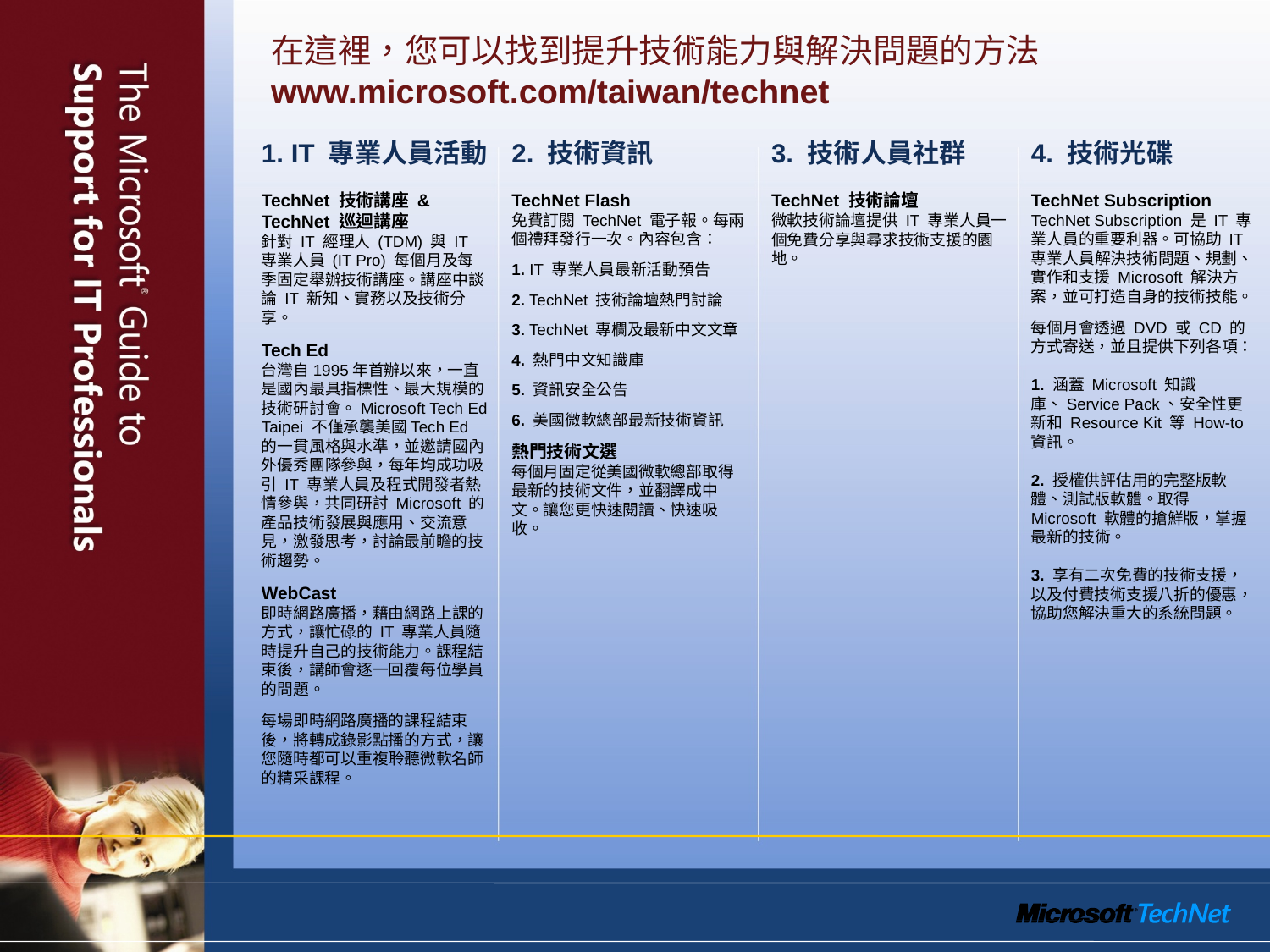

在這裡，您可以找到提升技術能力與解決問題的方法 www.microsoft.com/taiwan/technet
1. IT 專業人員活動
TechNet 技術講座 & TechNet 巡迴講座
針對 IT 經理人 (TDM) 與 IT 專業人員 (IT Pro) 每個月及每季固定舉辦技術講座。講座中談論 IT 新知、實務以及技術分享。
Tech Ed
台灣自1995年首辦以來，一直是國內最具指標性、最大規模的技術研討會。Microsoft Tech Ed Taipei 不僅承襲美國Tech Ed 的一貫風格與水準，並邀請國內外優秀團隊參與，每年均成功吸引 IT 專業人員及程式開發者熱情參與，共同研討 Microsoft 的產品技術發展與應用、交流意見，激發思考，討論最前瞻的技術趨勢。
WebCast
即時網路廣播，藉由網路上課的方式，讓忙碌的 IT 專業人員隨時提升自己的技術能力。課程結束後，講師會逐一回覆每位學員的問題。
每場即時網路廣播的課程結束後，將轉成錄影點播的方式，讓您隨時都可以重複聆聽微軟名師的精采課程。
2. 技術資訊
TechNet Flash
免費訂閱 TechNet 電子報。每兩個禮拜發行一次。內容包含：
1. IT 專業人員最新活動預告
2. TechNet 技術論壇熱門討論
3. TechNet 專欄及最新中文文章
4. 熱門中文知識庫
5. 資訊安全公告
6. 美國微軟總部最新技術資訊
熱門技術文選
每個月固定從美國微軟總部取得最新的技術文件，並翻譯成中文。讓您更快速閱讀、快速吸收。
4. 技術光碟
TechNet Subscription
TechNet Subscription 是 IT 專業人員的重要利器。可協助 IT 專業人員解決技術問題、規劃、實作和支援 Microsoft 解決方案，並可打造自身的技術技能。
每個月會透過 DVD 或 CD 的方式寄送，並且提供下列各項：

1. 涵蓋 Microsoft 知識庫、Service Pack、安全性更新和 Resource Kit 等 How-to 資訊。

2. 授權供評估用的完整版軟體、測試版軟體。取得 Microsoft 軟體的搶鮮版，掌握最新的技術。

3. 享有二次免費的技術支援，以及付費技術支援八折的優惠，協助您解決重大的系統問題。
3. 技術人員社群
TechNet 技術論壇
微軟技術論壇提供 IT 專業人員一個免費分享與尋求技術支援的園地。